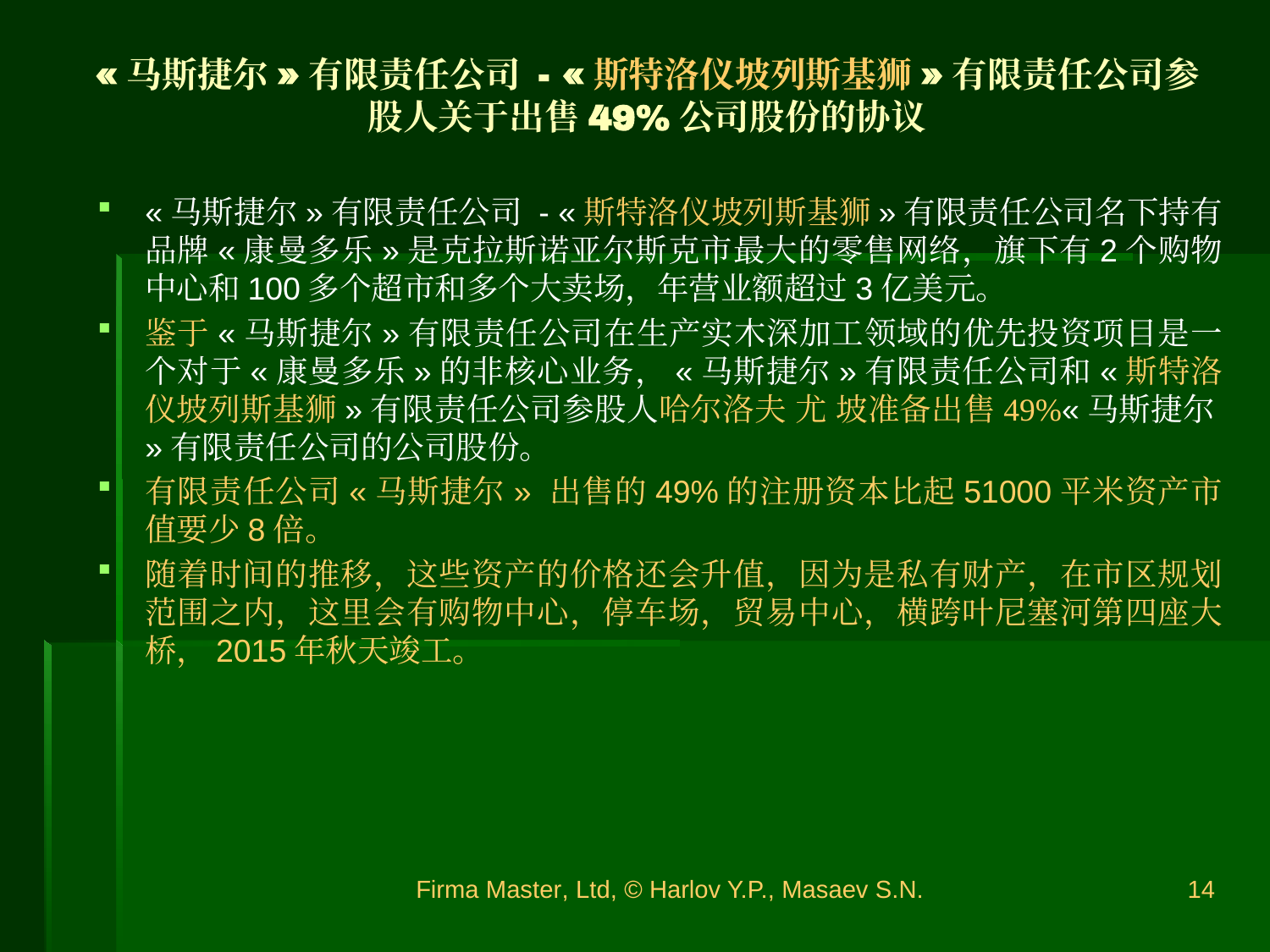

«马斯捷尔»有限责任公司 - «斯特洛仪坡列斯基狮»有限责任公司参股人关于出售49%公司股份的协议
«马斯捷尔»有限责任公司 - «斯特洛仪坡列斯基狮»有限责任公司名下持有品牌«康曼多乐»是克拉斯诺亚尔斯克市最大的零售网络，旗下有2个购物中心和100多个超市和多个大卖场，年营业额超过3亿美元。
鉴于«马斯捷尔»有限责任公司在生产实木深加工领域的优先投资项目是一个对于«康曼多乐»的非核心业务，«马斯捷尔»有限责任公司和«斯特洛仪坡列斯基狮»有限责任公司参股人哈尔洛夫 尤 坡准备出售49%«马斯捷尔»有限责任公司的公司股份。
有限责任公司«马斯捷尔» 出售的49%的注册资本比起51000平米资产市值要少8倍。
随着时间的推移，这些资产的价格还会升值，因为是私有财产，在市区规划范围之内，这里会有购物中心，停车场，贸易中心，横跨叶尼塞河第四座大桥，2015年秋天竣工。
Firma Master, Ltd, © Harlov Y.P., Masaev S.N.
14